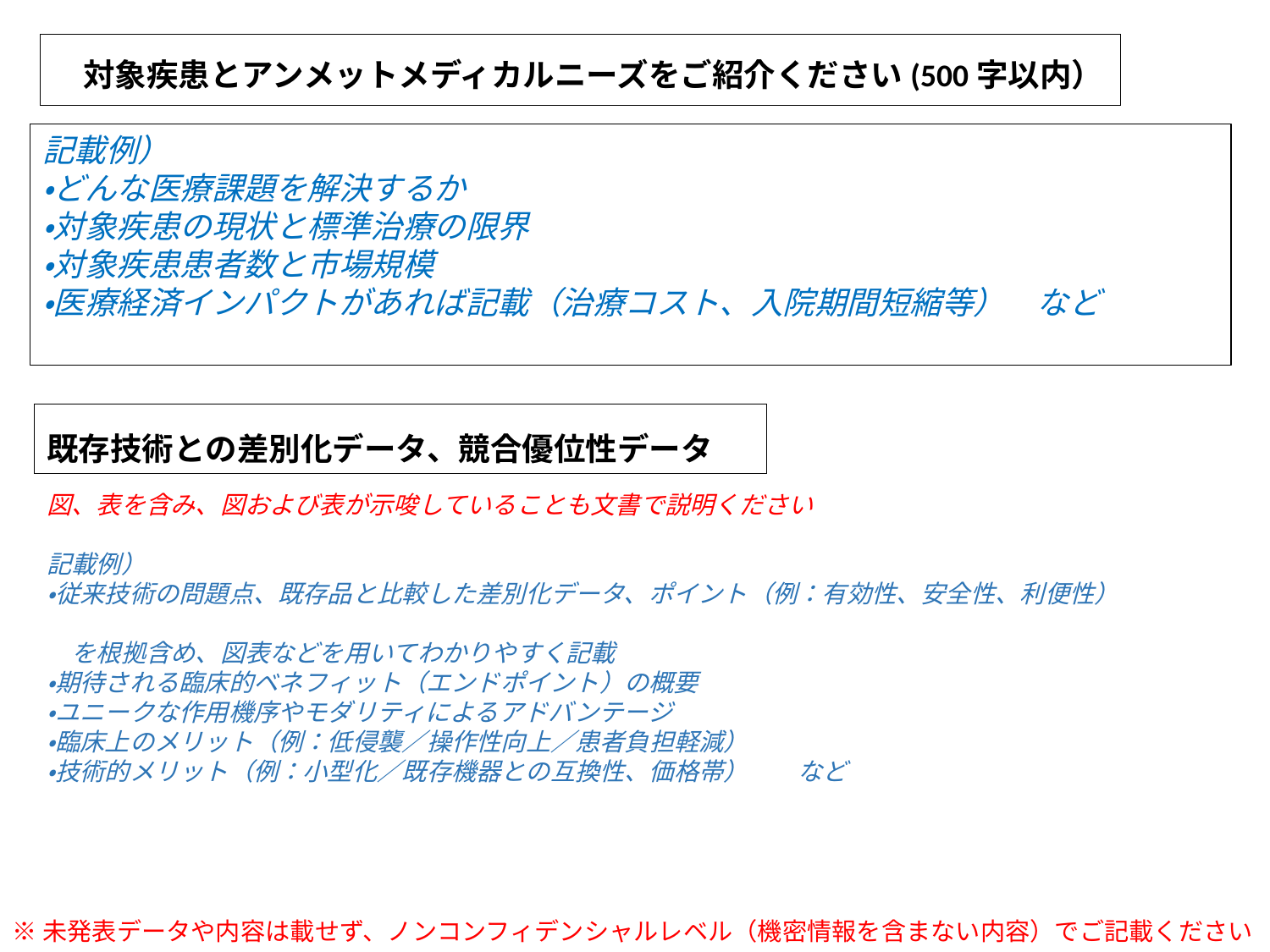

対象疾患とアンメットメディカルニーズをご紹介ください(500字以内）
記載例）
・どんな医療課題を解決するか
・対象疾患の現状と標準治療の限界
・対象疾患患者数と市場規模
・医療経済インパクトがあれば記載（治療コスト、入院期間短縮等）　など

既存技術との差別化データ、競合優位性データ
図、表を含み、図および表が示唆していることも文書で説明ください

記載例）
・従来技術の問題点、既存品と比較した差別化データ、ポイント（例：有効性、安全性、利便性）
　を根拠含め、図表などを用いてわかりやすく記載
・期待される臨床的ベネフィット（エンドポイント）の概要
・ユニークな作用機序やモダリティによるアドバンテージ　
・臨床上のメリット（例：低侵襲／操作性向上／患者負担軽減）
・技術的メリット（例：小型化／既存機器との互換性、価格帯）　　など
※未発表データや内容は載せず、ノンコンフィデンシャルレベル（機密情報を含まない内容）でご記載ください